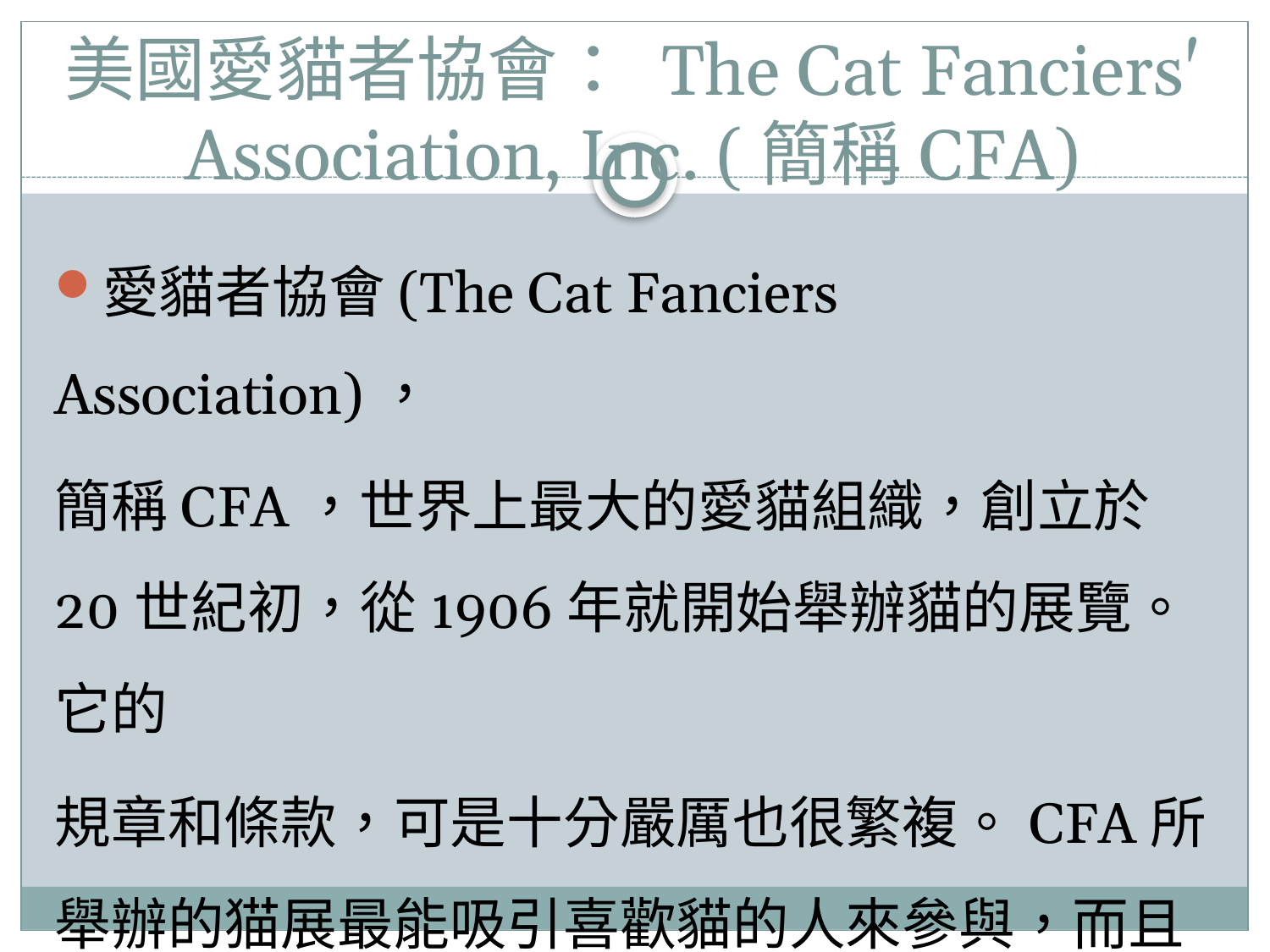

# 美國愛貓者協會： The Cat Fanciers' Association, Inc. (簡稱CFA)
愛貓者協會(The Cat Fanciers Association)，
簡稱CFA，世界上最大的愛貓組織，創立於20世紀初，從1906年就開始舉辦貓的展覽。它的
規章和條款，可是十分嚴厲也很繁複。CFA所舉辦的猫展最能吸引喜歡貓的人來參與，而且最具有公信力。